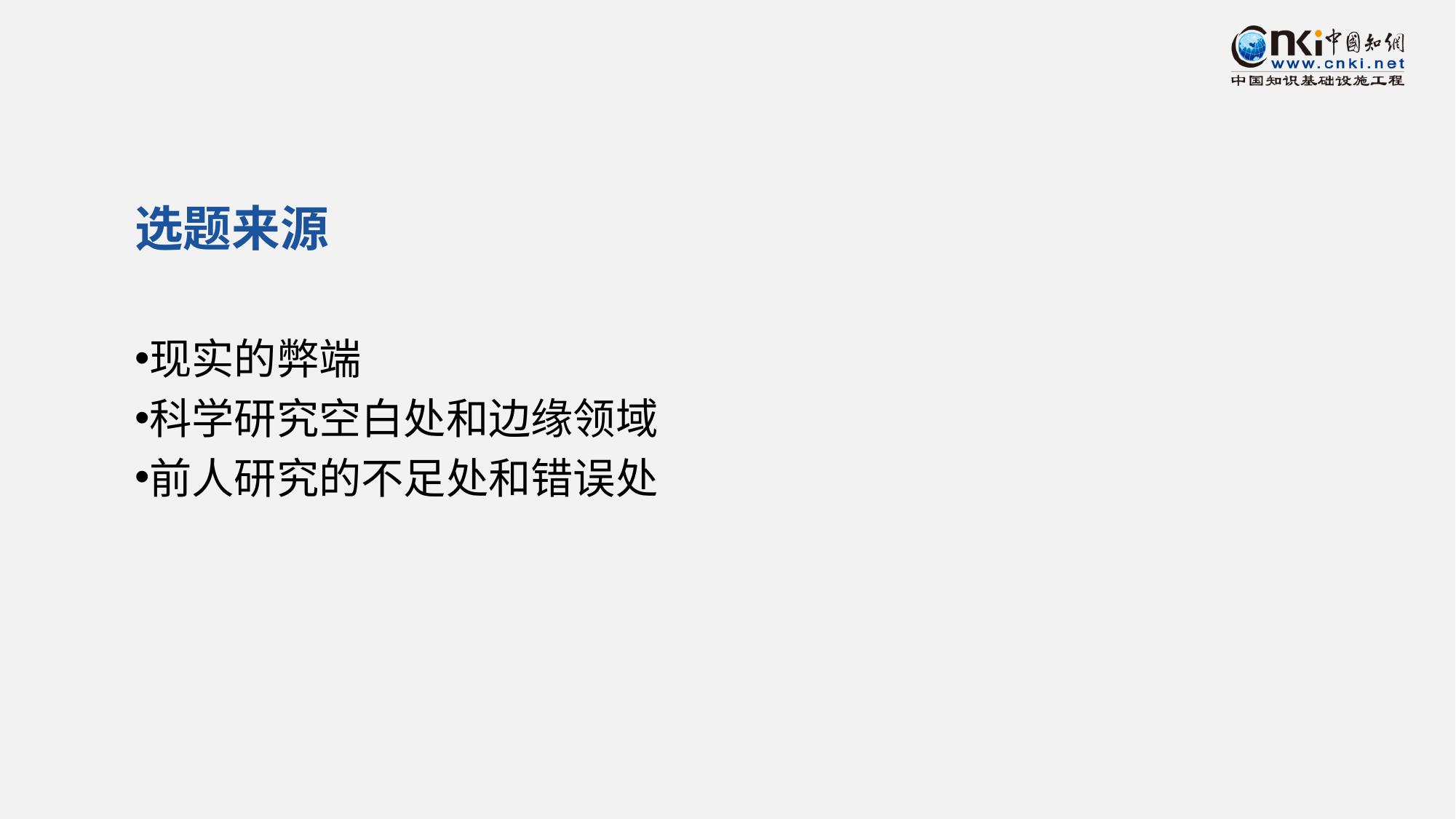

选题来源

现实的弊端
科学研究空白处和边缘领域
前人研究的不足处和错误处